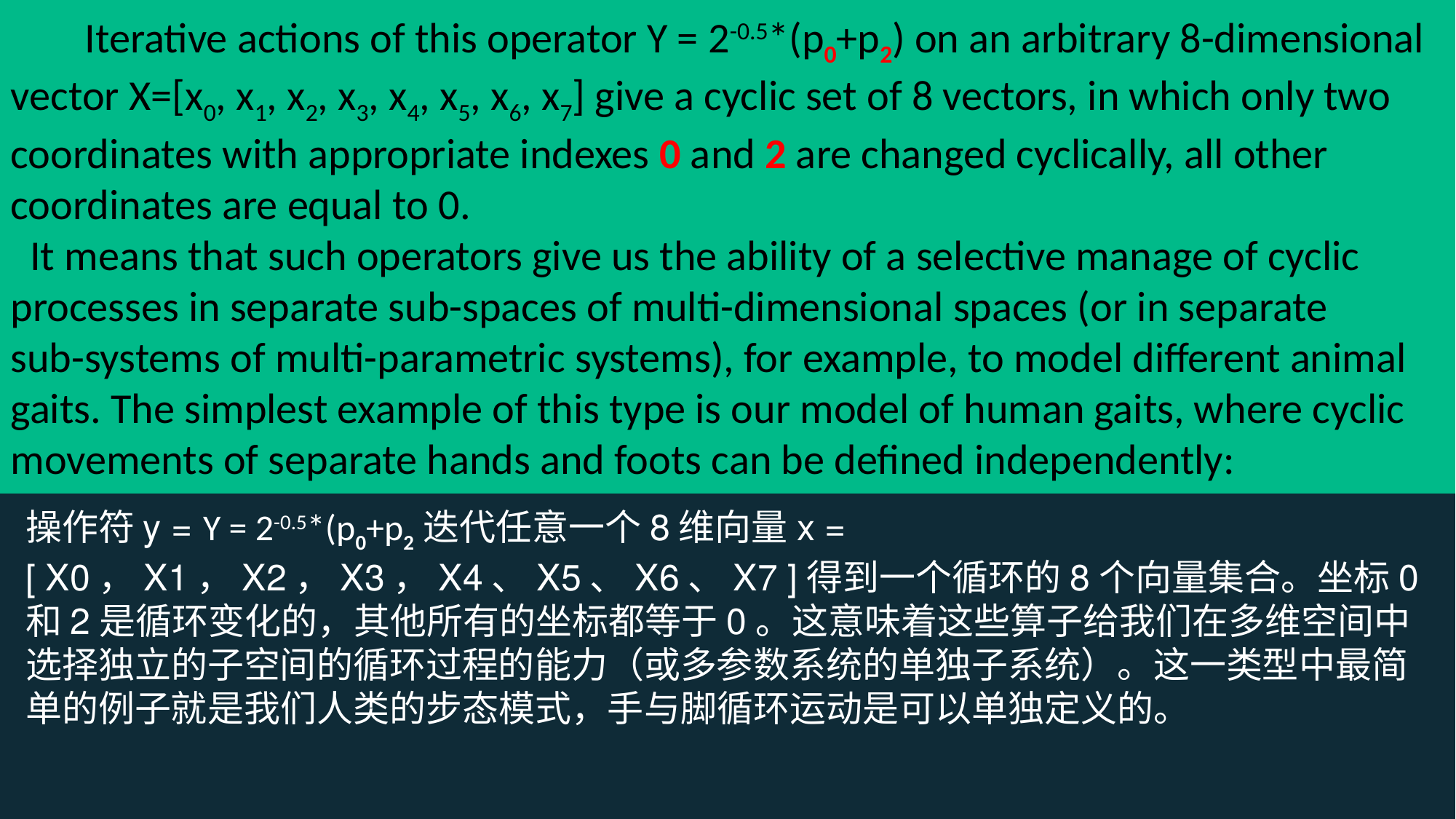

Iterative actions of this operator Y = 2-0.5*(p0+p2) on an arbitrary 8-dimensional vector X=[x0, x1, x2, x3, x4, x5, x6, x7] give a cyclic set of 8 vectors, in which only two coordinates with appropriate indexes 0 and 2 are changed cyclically, all other coordinates are equal to 0.
  It means that such operators give us the ability of a selective manage of cyclic processes in separate sub-spaces of multi-dimensional spaces (or in separate     sub-systems of multi-parametric systems), for example, to model different animal gaits. The simplest example of this type is our model of human gaits, where cyclic movements of separate hands and foots can be defined independently:

操作符y = Y = 2-0.5*(p0+p2迭代任意一个8维向量x = [ X0，X1，X2，X3，X4、X5、X6、X7 ]得到一个循环的8个向量集合。坐标0和2是循环变化的，其他所有的坐标都等于0。这意味着这些算子给我们在多维空间中选择独立的子空间的循环过程的能力（或多参数系统的单独子系统）。这一类型中最简单的例子就是我们人类的步态模式，手与脚循环运动是可以单独定义的。